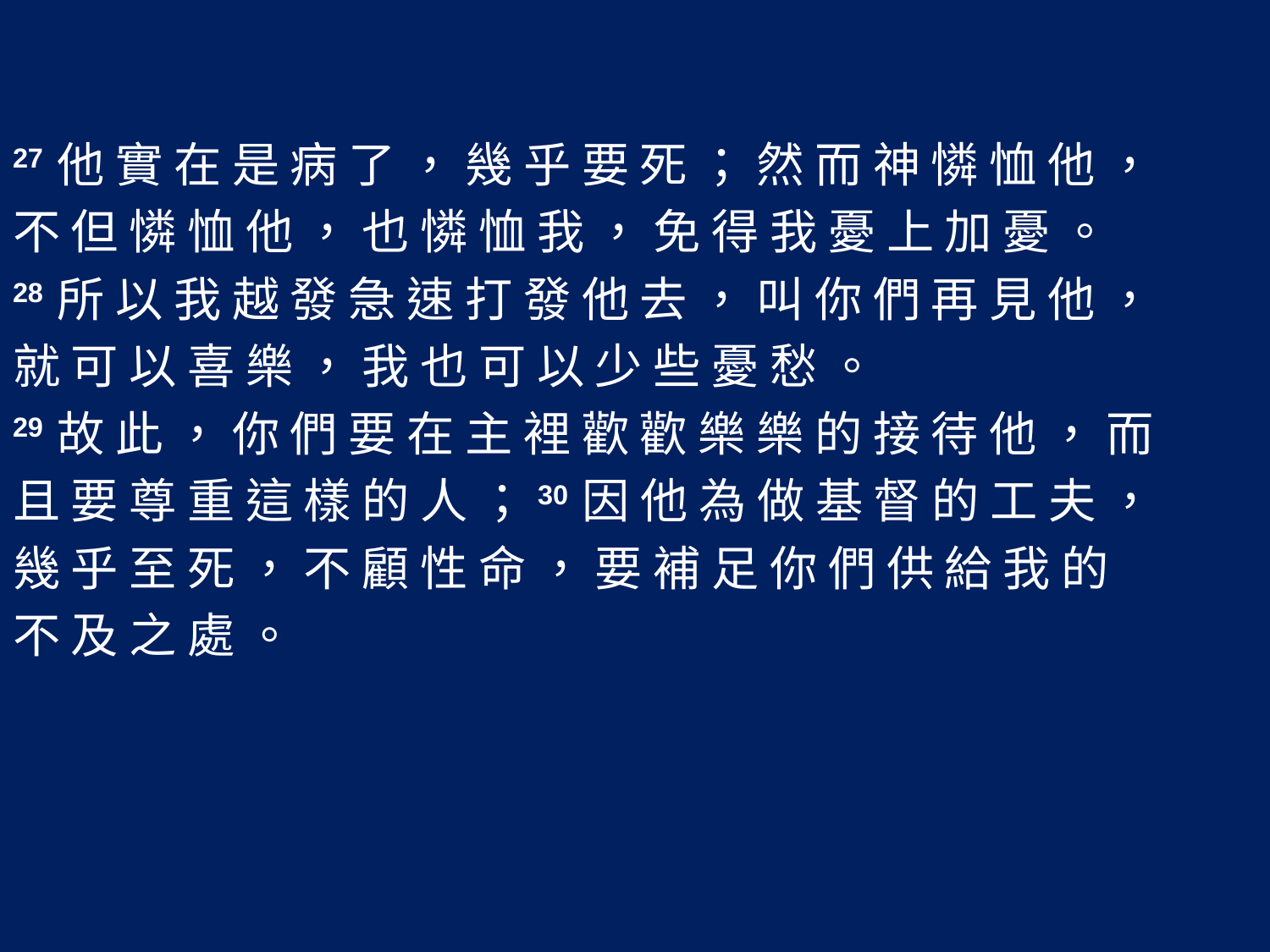

27 他 實 在 是 病 了 ， 幾 乎 要 死 ； 然 而 神 憐 恤 他 ，
不 但 憐 恤 他 ， 也 憐 恤 我 ， 免 得 我 憂 上 加 憂 。
28 所 以 我 越 發 急 速 打 發 他 去 ， 叫 你 們 再 見 他 ，
就 可 以 喜 樂 ， 我 也 可 以 少 些 憂 愁 。
29 故 此 ， 你 們 要 在 主 裡 歡 歡 樂 樂 的 接 待 他 ， 而
且 要 尊 重 這 樣 的 人 ；30 因 他 為 做 基 督 的 工 夫 ，
幾 乎 至 死 ， 不 顧 性 命 ， 要 補 足 你 們 供 給 我 的
不 及 之 處 。